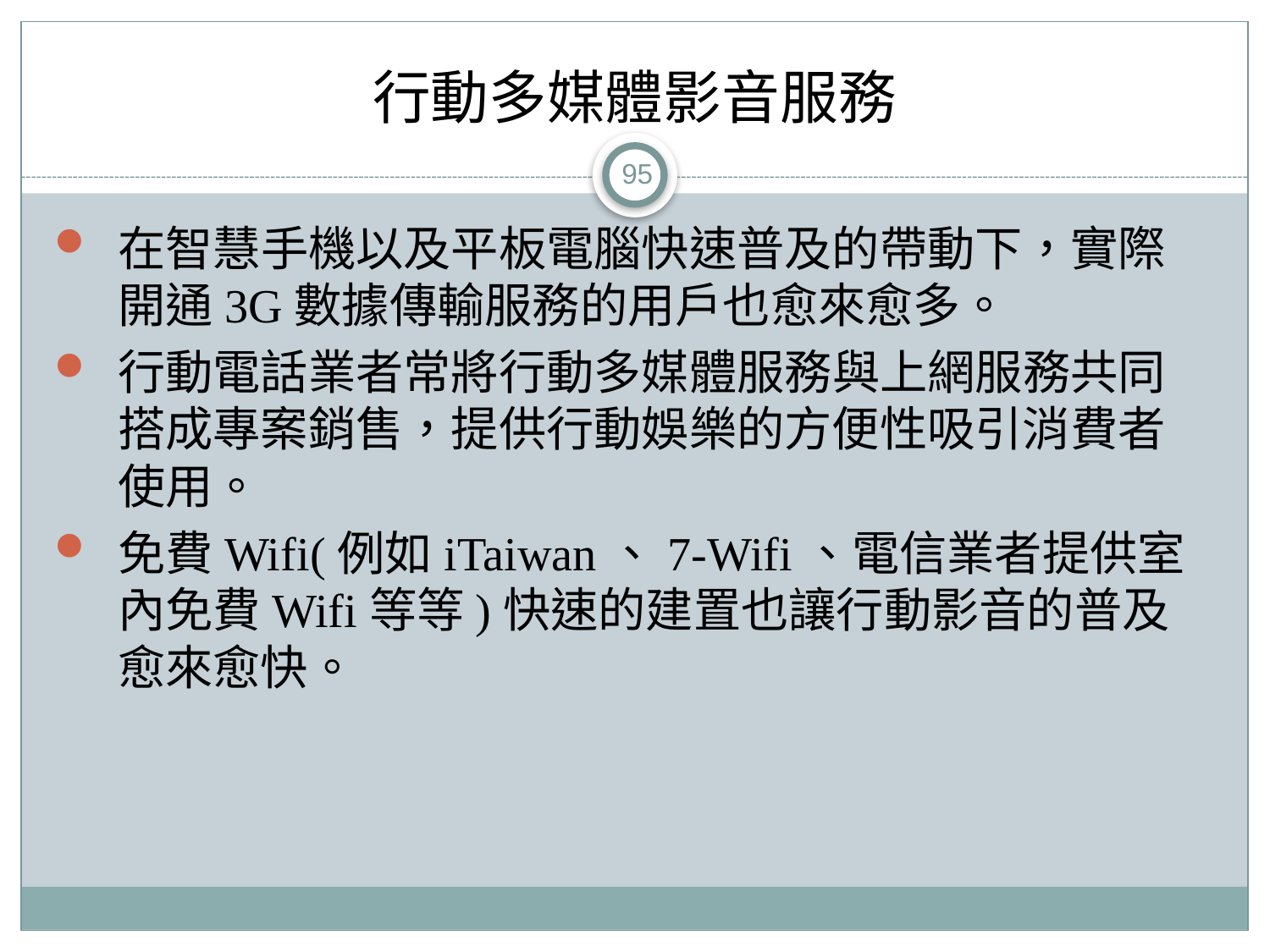

# 行動多媒體影音服務
95
在智慧手機以及平板電腦快速普及的帶動下，實際開通3G數據傳輸服務的用戶也愈來愈多。
行動電話業者常將行動多媒體服務與上網服務共同搭成專案銷售，提供行動娛樂的方便性吸引消費者使用。
免費Wifi(例如iTaiwan、7-Wifi、電信業者提供室內免費Wifi等等)快速的建置也讓行動影音的普及愈來愈快。